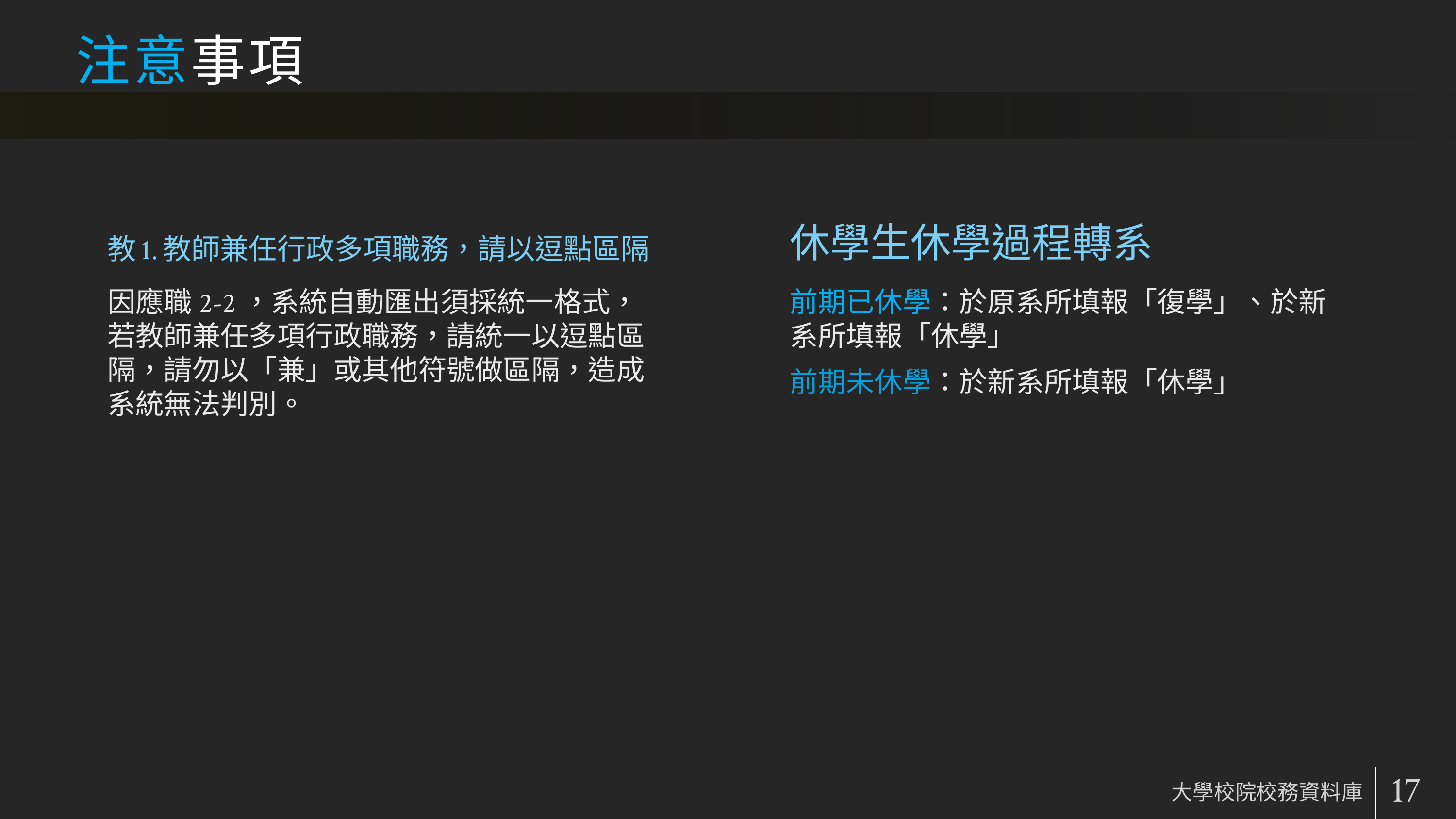

# 注意事項

教1.教師兼任行政多項職務，請以逗點區隔
休學生休學過程轉系
因應職2-2，系統自動匯出須採統一格式，若教師兼任多項行政職務，請統一以逗點區隔，請勿以「兼」或其他符號做區隔，造成系統無法判別。
前期已休學：於原系所填報「復學」、於新系所填報「休學」
前期未休學：於新系所填報「休學」
大學校院校務資料庫
17